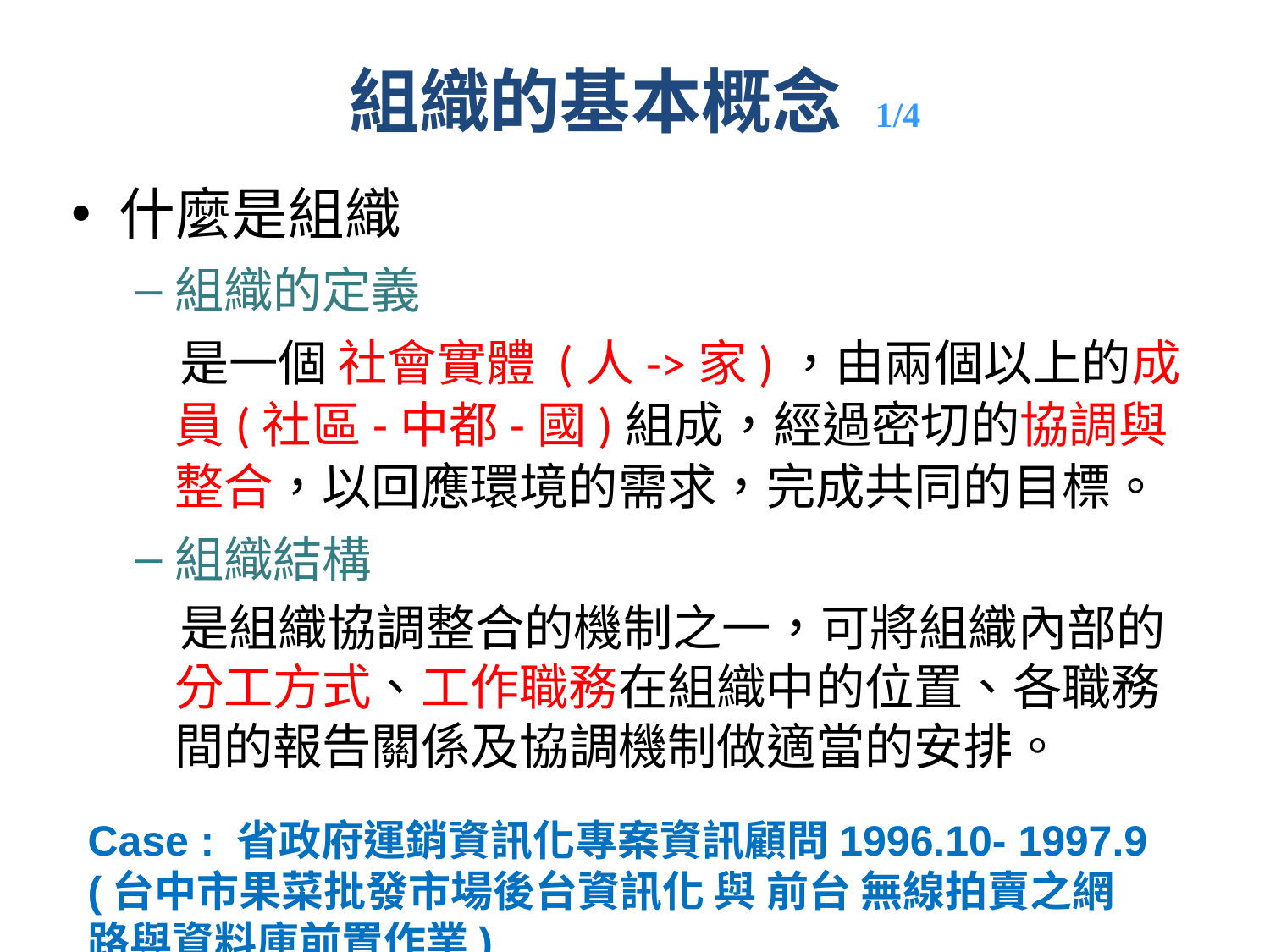

組織的基本概念 1/4
什麼是組織
組織的定義
   是一個 社會實體 (人->家)，由兩個以上的成員(社區-中都-國)組成，經過密切的協調與整合，以回應環境的需求，完成共同的目標。
組織結構
   是組織協調整合的機制之一，可將組織內部的分工方式、工作職務在組織中的位置、各職務間的報告關係及協調機制做適當的安排。
Case : 省政府運銷資訊化專案資訊顧問1996.10- 1997.9
(台中市果菜批發市場後台資訊化 與 前台 無線拍賣之網路與資料庫前置作業)